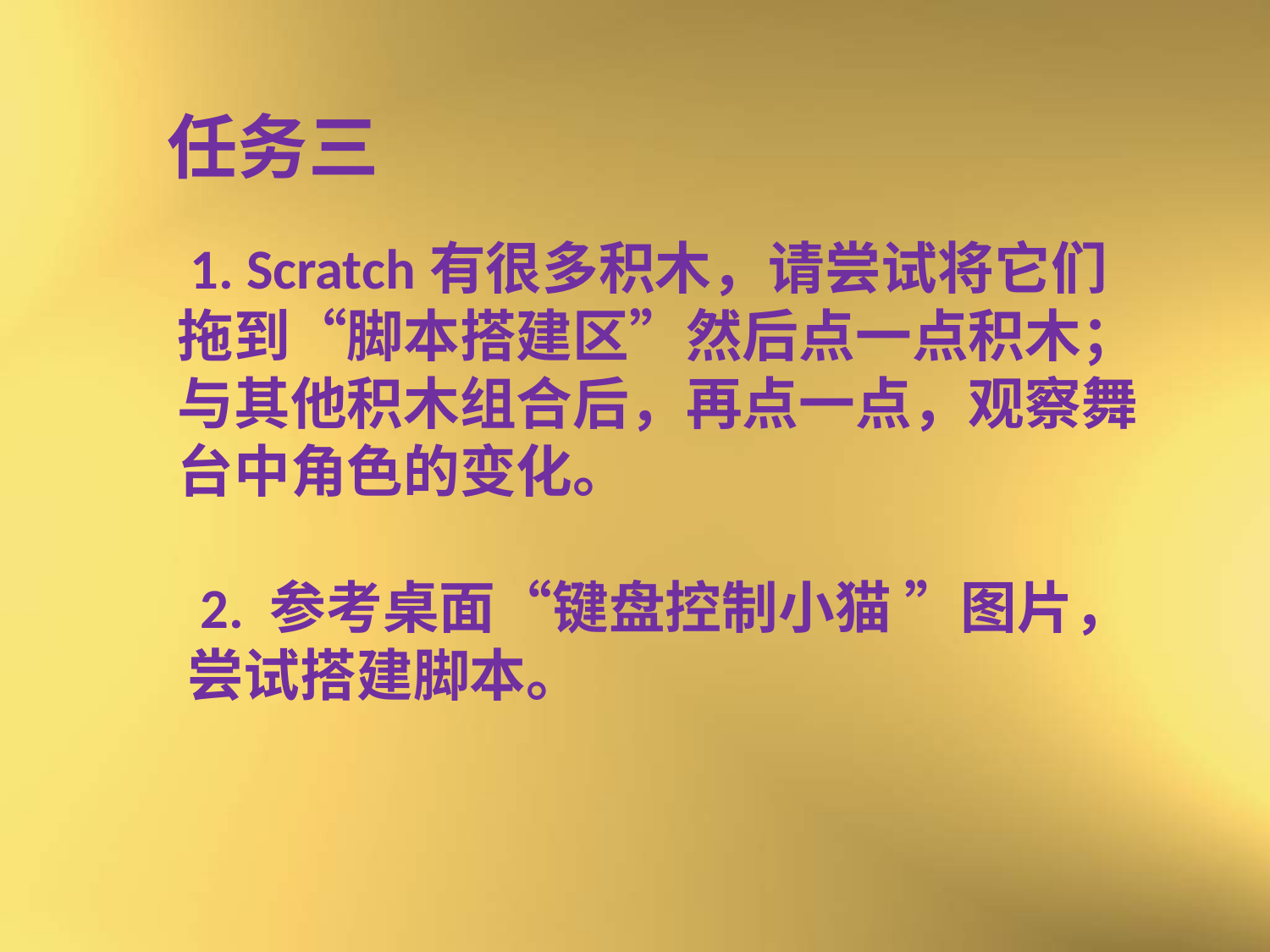

任务三
 1. Scratch有很多积木，请尝试将它们拖到“脚本搭建区”然后点一点积木；与其他积木组合后，再点一点，观察舞台中角色的变化。
 2. 参考桌面“键盘控制小猫 ”图片，尝试搭建脚本。